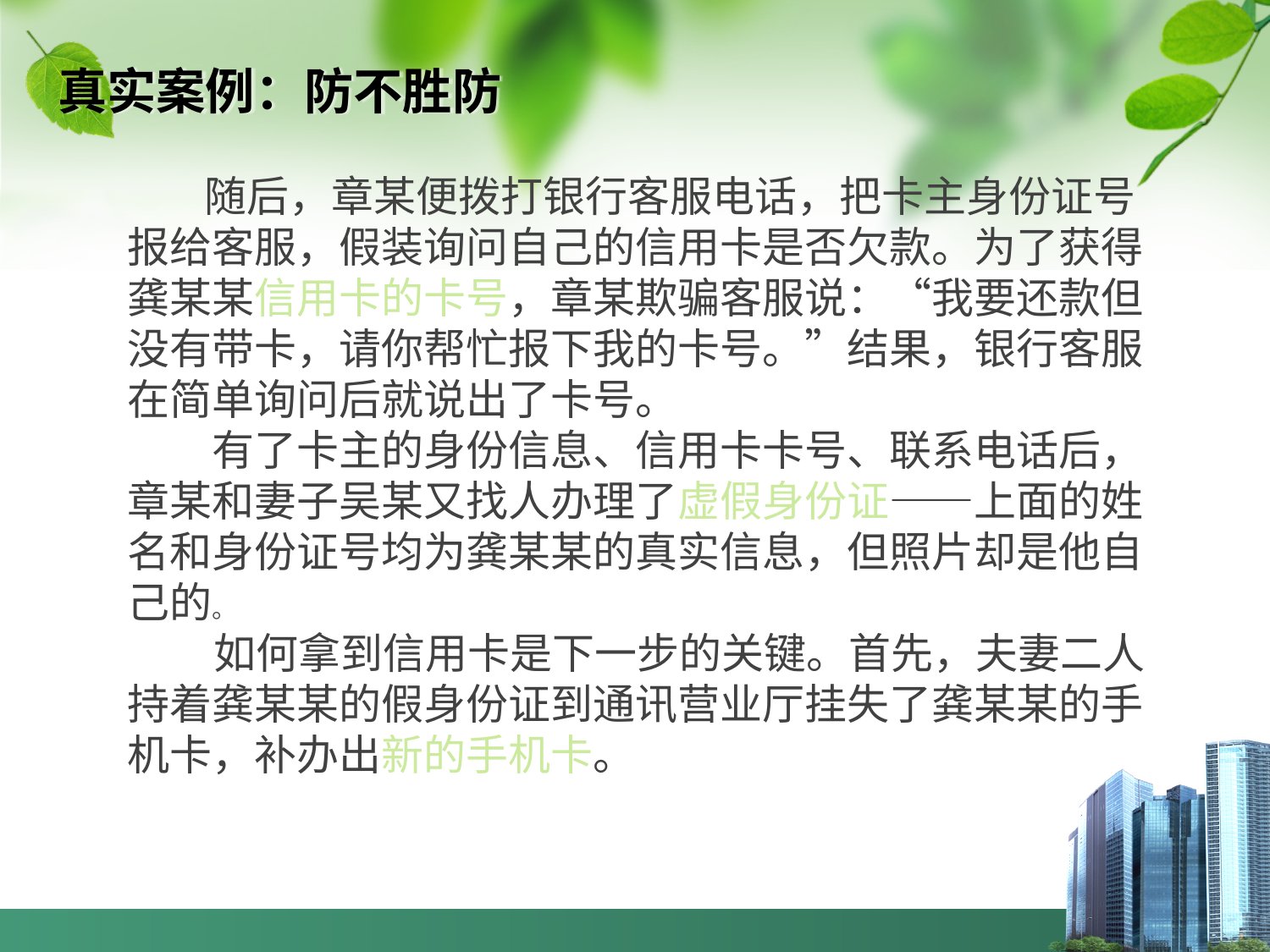

# 真实案例：防不胜防
       随后，章某便拨打银行客服电话，把卡主身份证号报给客服，假装询问自己的信用卡是否欠款。为了获得龚某某信用卡的卡号，章某欺骗客服说：“我要还款但没有带卡，请你帮忙报下我的卡号。”结果，银行客服在简单询问后就说出了卡号。
　　有了卡主的身份信息、信用卡卡号、联系电话后，章某和妻子吴某又找人办理了虚假身份证——上面的姓名和身份证号均为龚某某的真实信息，但照片却是他自己的。
        如何拿到信用卡是下一步的关键。首先，夫妻二人持着龚某某的假身份证到通讯营业厅挂失了龚某某的手机卡，补办出新的手机卡。

1
总结一下，有几点四点：